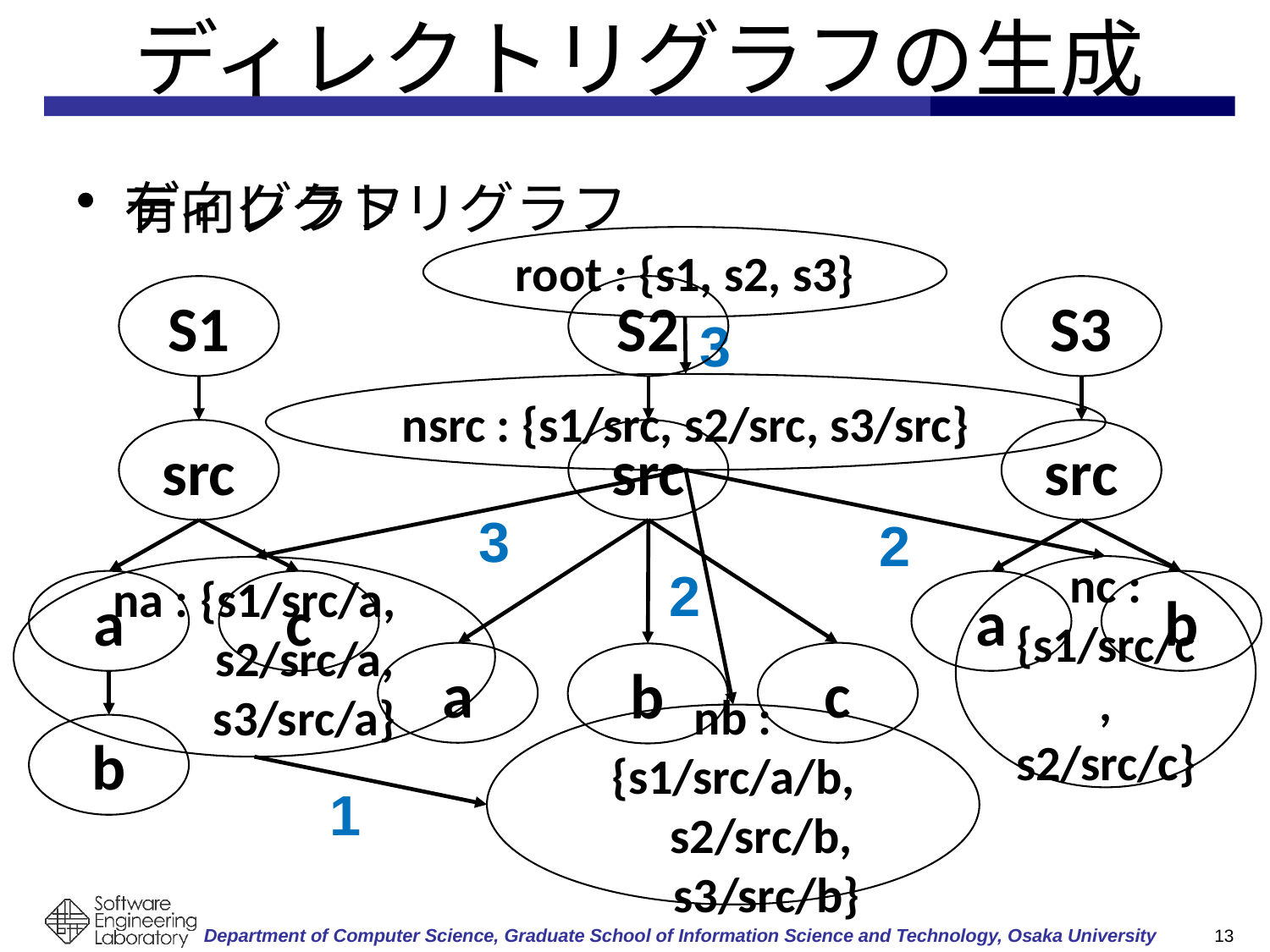

# ディレクトリグラフの生成
有向グラフ
ディレクトリグラフ
root : {s1, s2, s3}
S1
S2
S3
3
nsrc : {s1/src, s2/src, s3/src}
src
src
src
3
2
2
nc : {s1/src/c,
s2/src/c}
na : {s1/src/a,
         s2/src/a,
         s3/src/a}
a
c
a
b
a
c
b
nb : {s1/src/a/b,
     s2/src/b,
      s3/src/b}
b
1
13